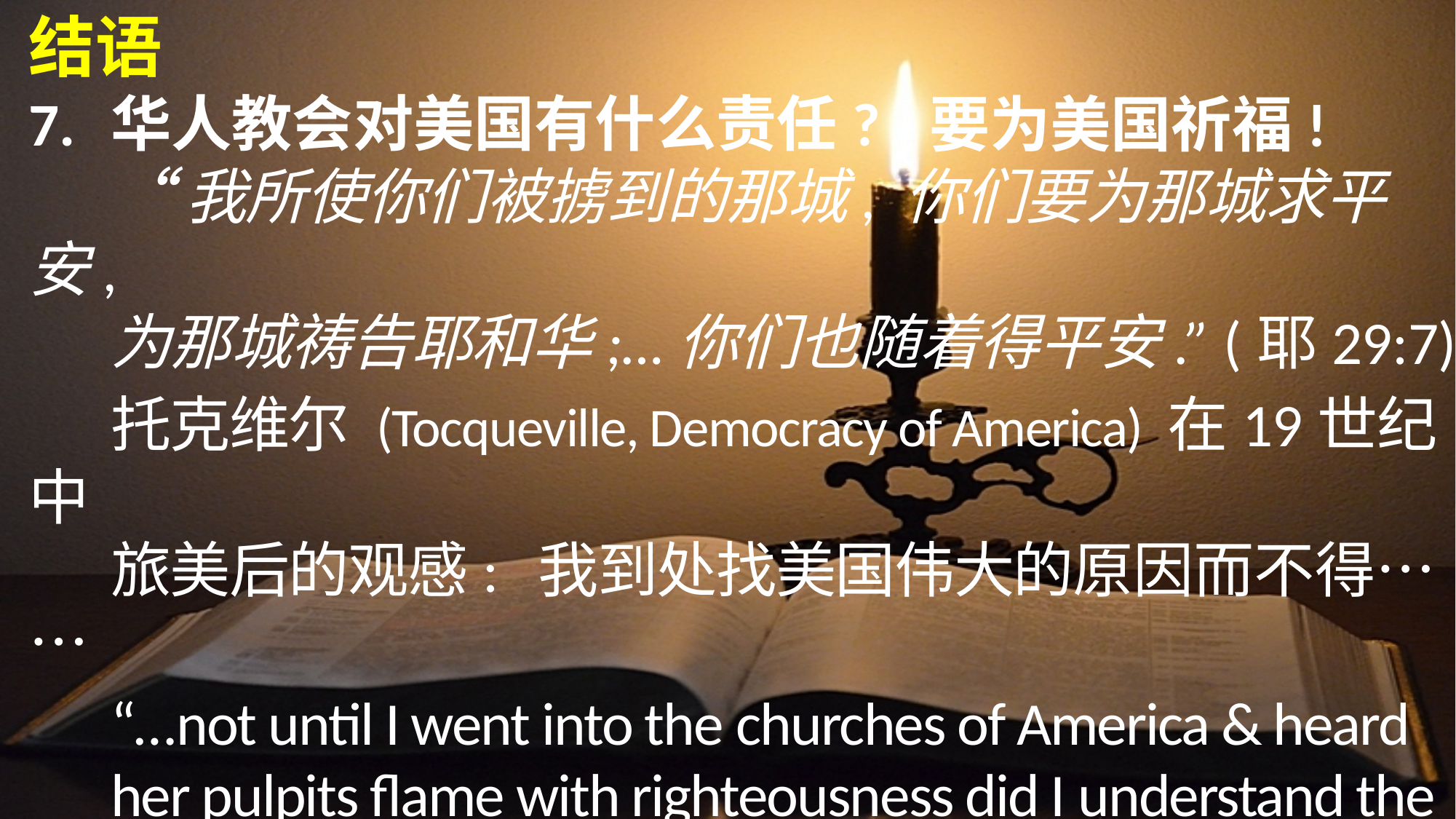

结语
7.	华人教会对美国有什么责任?
	“我所使你们被掳到的那城, 你们要为那城求平安,
	为那城祷告耶和华;…你们也随着得	平安.” (耶29:7)
	托克维尔 (Tocqueville, Democracy of America) 在19世纪中
	旅美后的观感:  我到处找美国伟大的原因而不得……
	“…not until I went into the 	churches of America & heard
	her pulpits flame with righteousness did I 	understand the
	secret of her 	genius and power. America is great because
	America is good, and if 	America ever  ceases to be good,
	America will cease to be great.”
要为美国祈福!